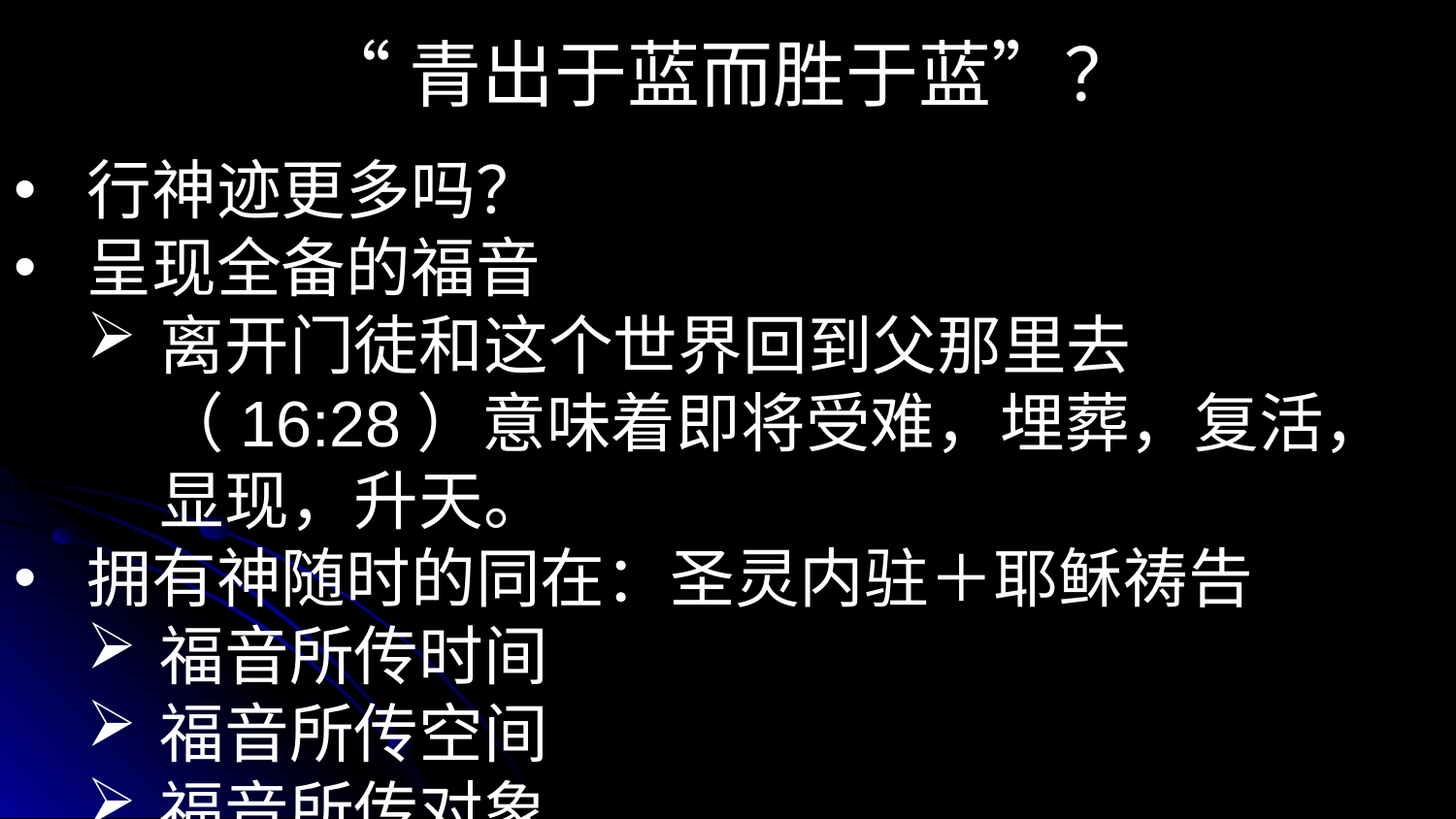

“青出于蓝而胜于蓝”？
行神迹更多吗？
呈现全备的福音
离开门徒和这个世界回到父那里去（16:28）意味着即将受难，埋葬，复活，显现，升天。
拥有神随时的同在：圣灵内驻＋耶稣祷告
福音所传时间
福音所传空间
福音所传对象